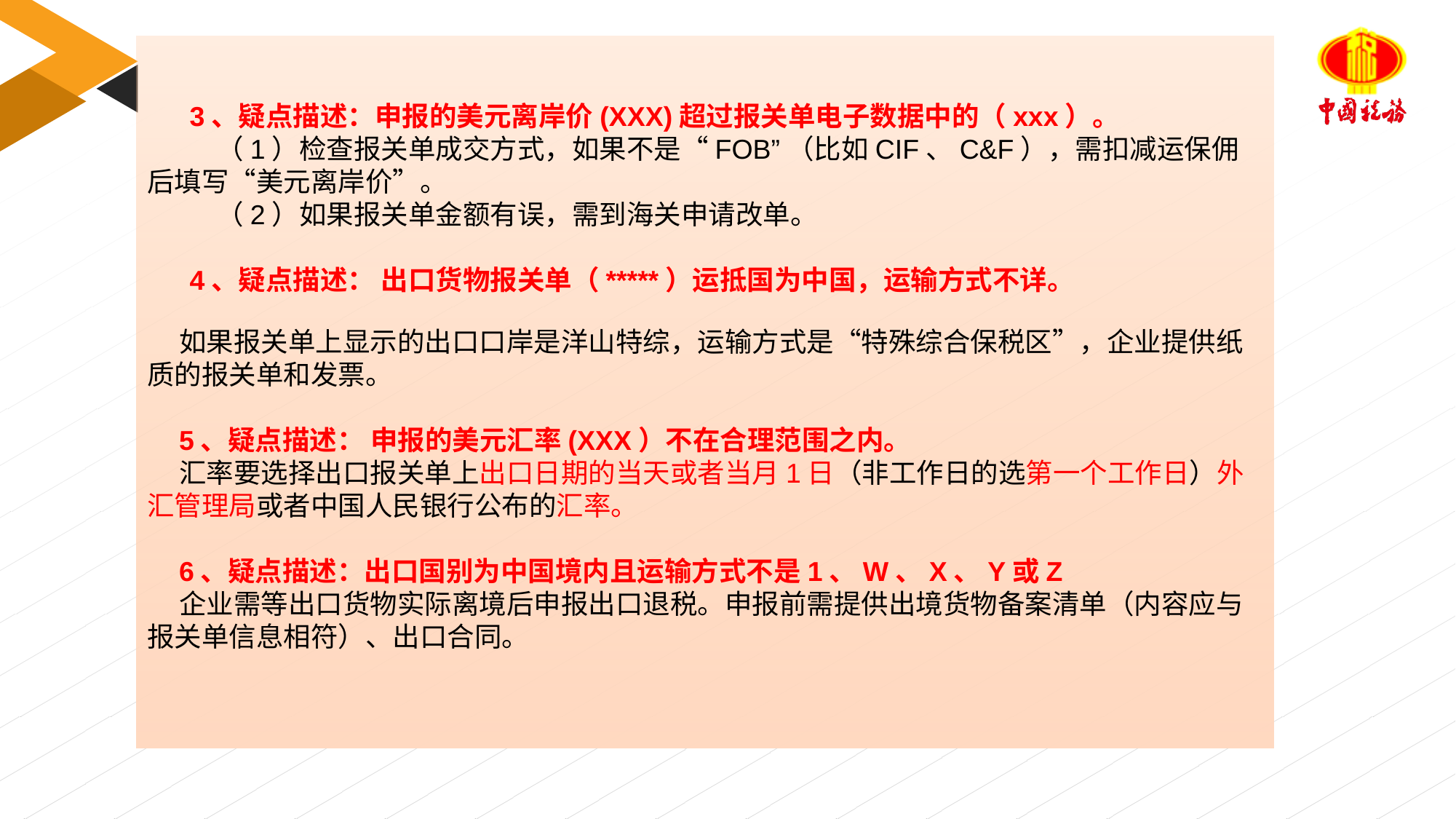

3、疑点描述：申报的美元离岸价(XXX)超过报关单电子数据中的（xxx）。
     （1）检查报关单成交方式，如果不是“FOB”（比如CIF、C&F），需扣减运保佣后填写“美元离岸价”。
     （2）如果报关单金额有误，需到海关申请改单。

4、疑点描述： 出口货物报关单（*****）运抵国为中国，运输方式不详。

如果报关单上显示的出口口岸是洋山特综，运输方式是“特殊综合保税区”，企业提供纸质的报关单和发票。

5、疑点描述： 申报的美元汇率(XXX）不在合理范围之内。
汇率要选择出口报关单上出口日期的当天或者当月1日（非工作日的选第一个工作日）外汇管理局或者中国人民银行公布的汇率。

6、疑点描述：出口国别为中国境内且运输方式不是1、W、X、Y或Z
企业需等出口货物实际离境后申报出口退税。申报前需提供出境货物备案清单（内容应与报关单信息相符）、出口合同。